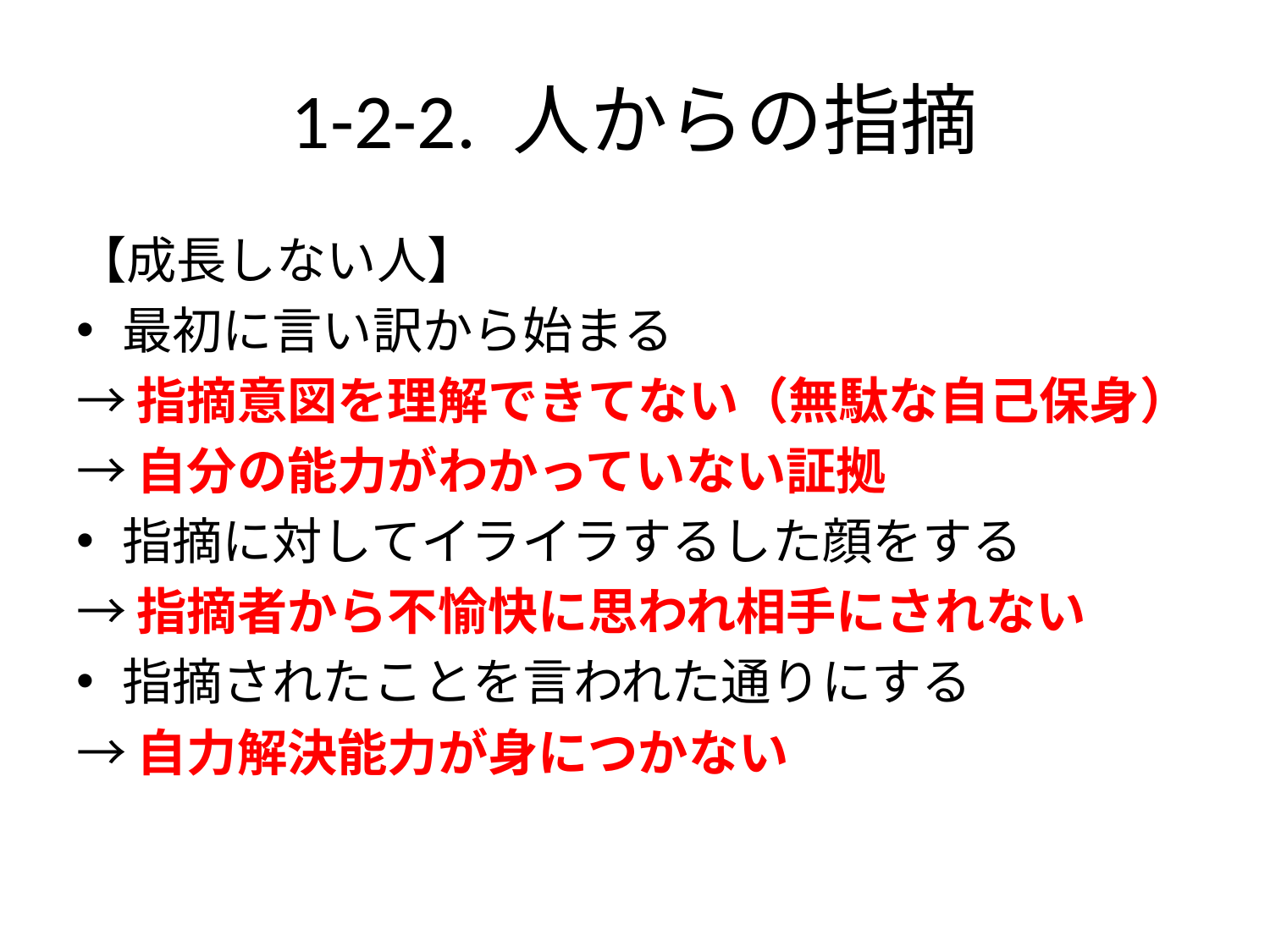

# 1-2-2. 人からの指摘
【成長しない人】
最初に言い訳から始まる
→指摘意図を理解できてない（無駄な自己保身）
→自分の能力がわかっていない証拠
指摘に対してイライラするした顔をする
→指摘者から不愉快に思われ相手にされない
指摘されたことを言われた通りにする
→自力解決能力が身につかない